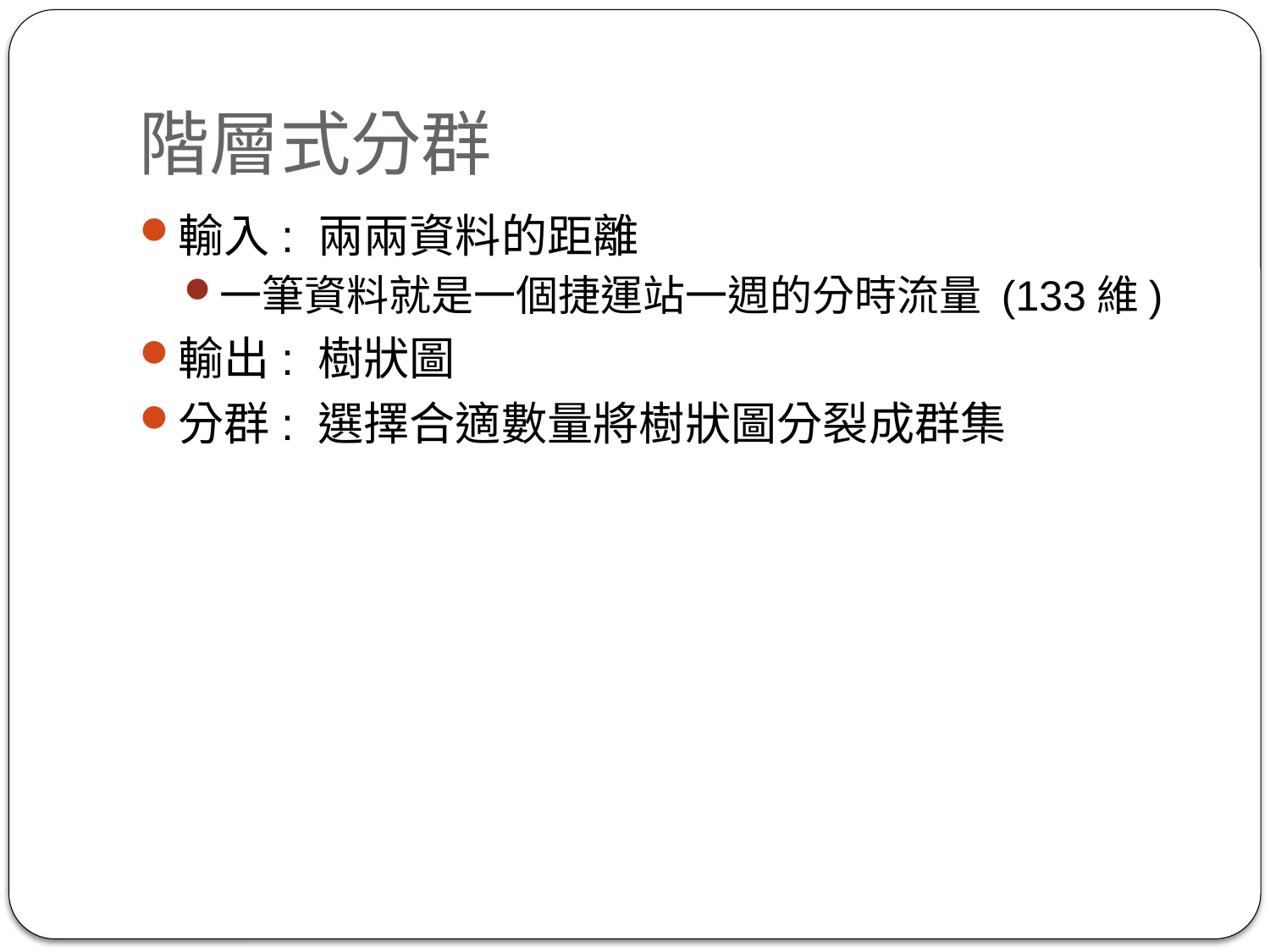

# 階層式分群
輸入: 兩兩資料的距離
一筆資料就是一個捷運站一週的分時流量 (133維)
輸出: 樹狀圖
分群: 選擇合適數量將樹狀圖分裂成群集